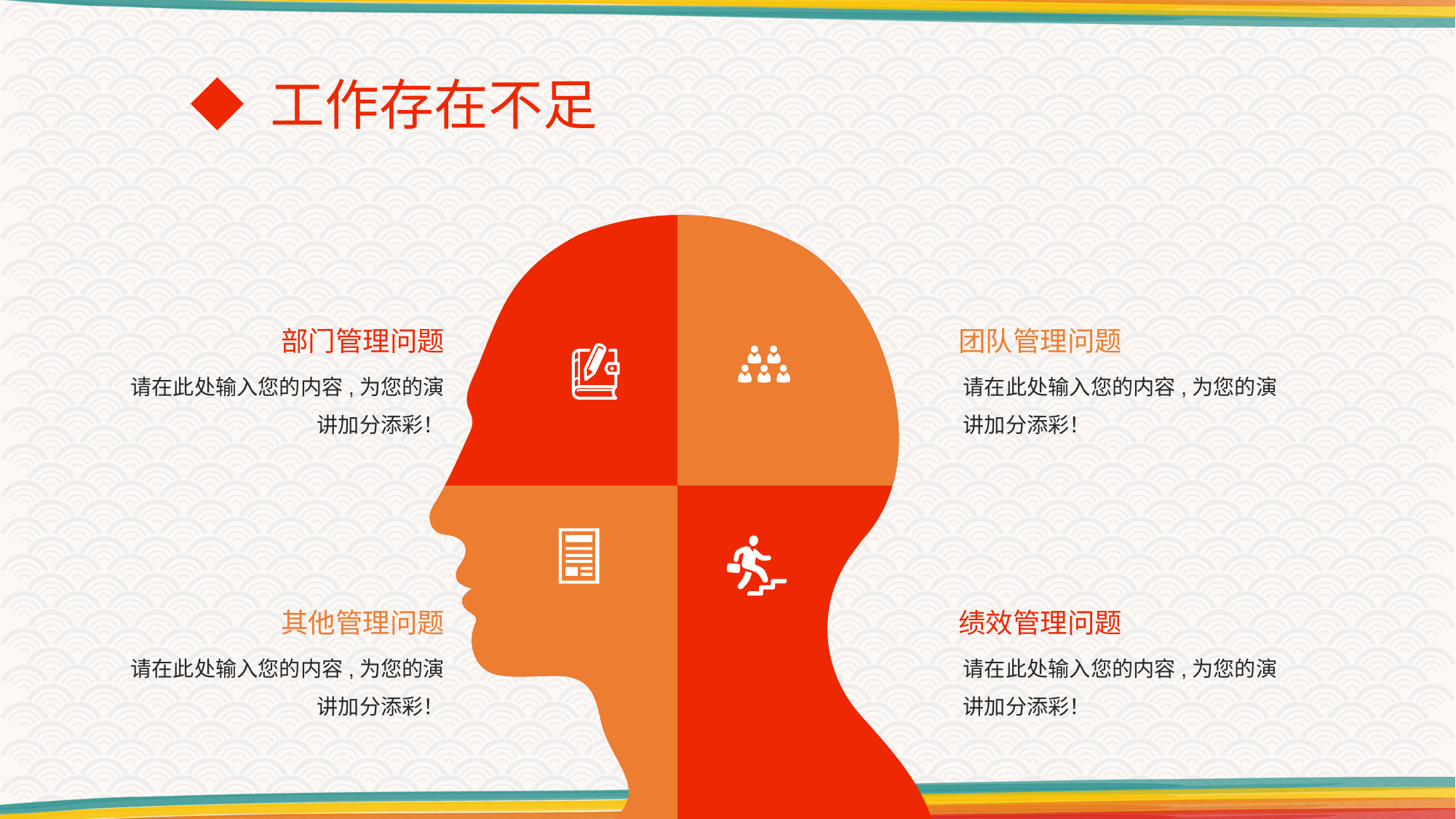

◆ 工作存在不足

部门管理问题
团队管理问题

请在此处输入您的内容,为您的演讲加分添彩！
请在此处输入您的内容,为您的演讲加分添彩！

其他管理问题
绩效管理问题
请在此处输入您的内容,为您的演讲加分添彩！
请在此处输入您的内容,为您的演讲加分添彩！